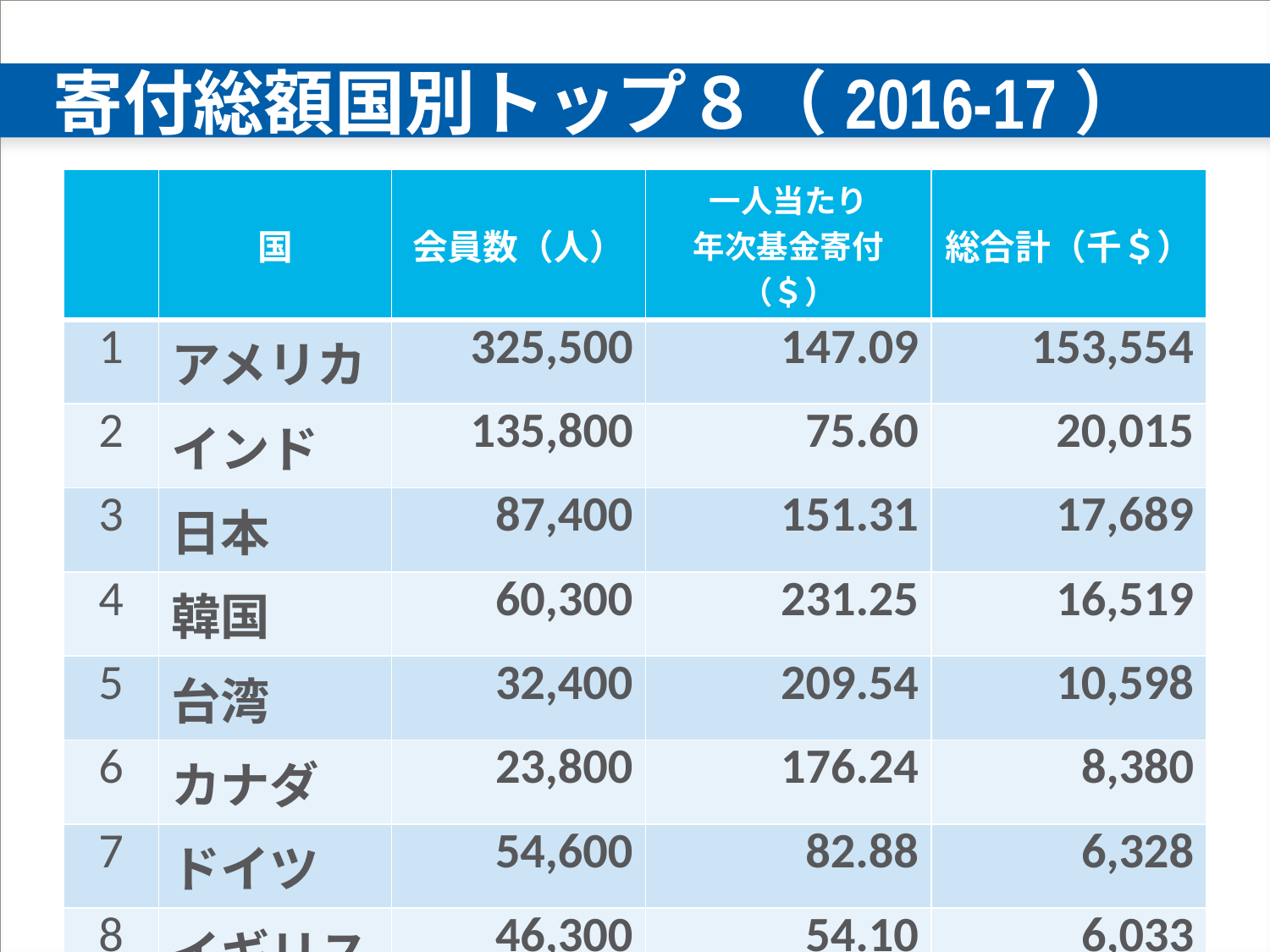

# 寄付総額国別トップ８（2016-17）
|  | 国 | 会員数（人） | 一人当たり 年次基金寄付（＄） | 総合計（千＄） |
| --- | --- | --- | --- | --- |
| 1 | アメリカ | 325,500 | 147.09 | 153,554 |
| 2 | インド | 135,800 | 75.60 | 20,015 |
| 3 | 日本 | 87,400 | 151.31 | 17,689 |
| 4 | 韓国 | 60,300 | 231.25 | 16,519 |
| 5 | 台湾 | 32,400 | 209.54 | 10,598 |
| 6 | カナダ | 23,800 | 176.24 | 8,380 |
| 7 | ドイツ | 54,600 | 82.88 | 6,328 |
| 8 | イギリス | 46,300 | 54.10 | 6,033 |